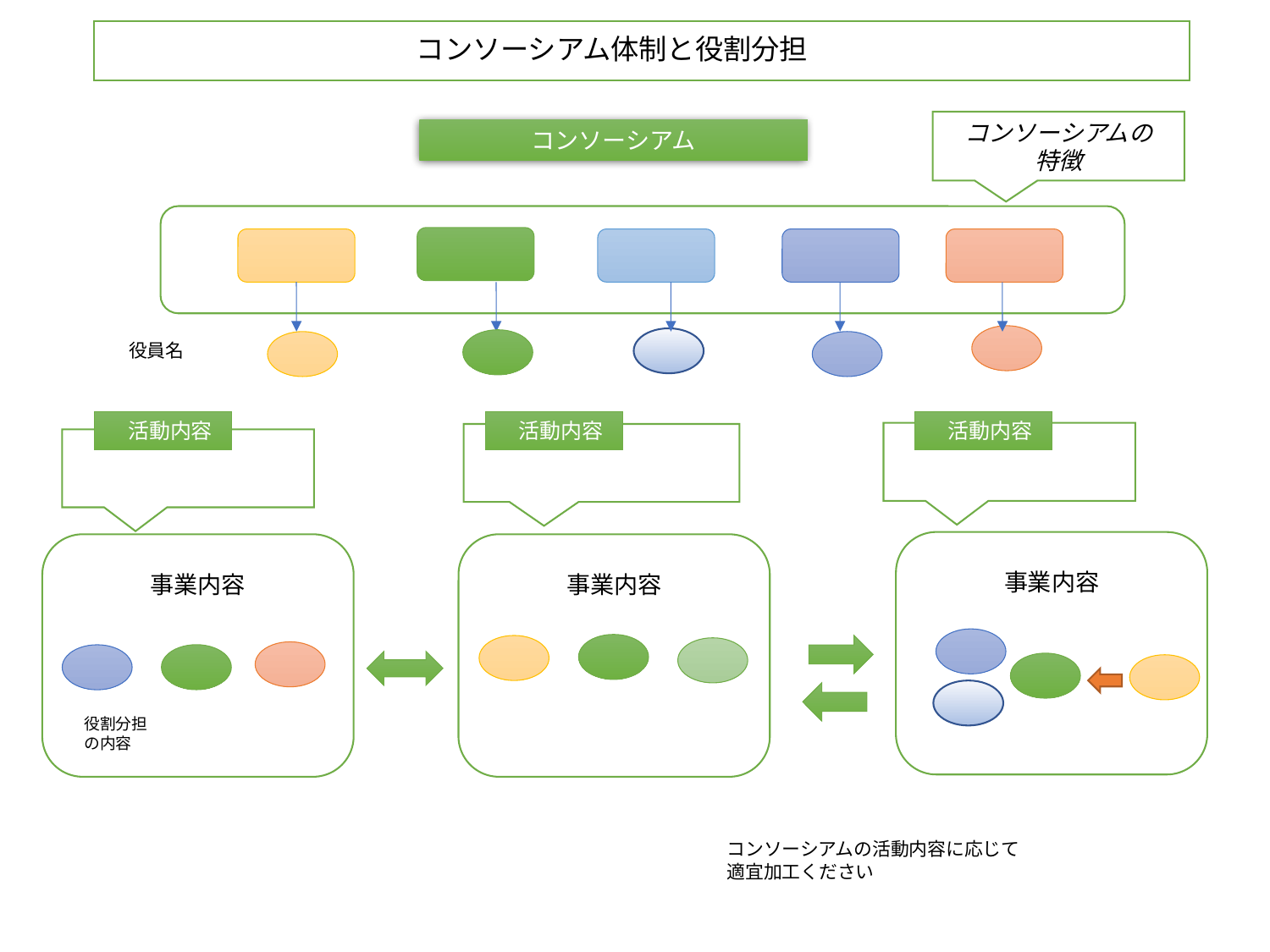

# コンソーシアム体制と役割分担
コンソーシアムの
特徴
コンソーシアム

役員名
　活動内容
　活動内容
　活動内容

事業内容

事業内容

事業内容

　運営委員会
（意思決定）
役割分担の内容
コンソーシアムの活動内容に応じて適宜加工ください